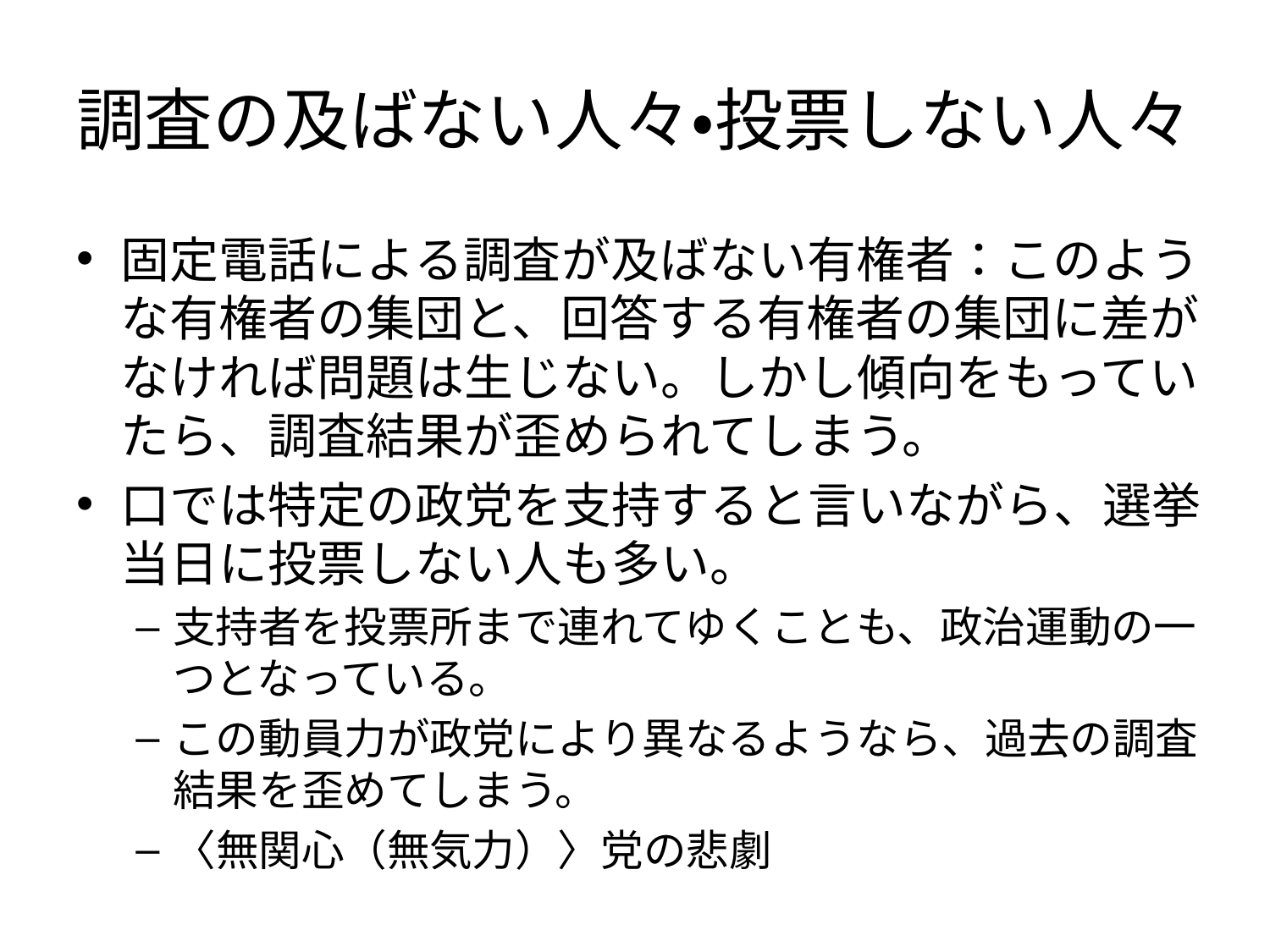

# 調査の及ばない人々・投票しない人々
固定電話による調査が及ばない有権者：このような有権者の集団と、回答する有権者の集団に差がなければ問題は生じない。しかし傾向をもっていたら、調査結果が歪められてしまう。
口では特定の政党を支持すると言いながら、選挙当日に投票しない人も多い。
支持者を投票所まで連れてゆくことも、政治運動の一つとなっている。
この動員力が政党により異なるようなら、過去の調査結果を歪めてしまう。
〈無関心（無気力）〉党の悲劇